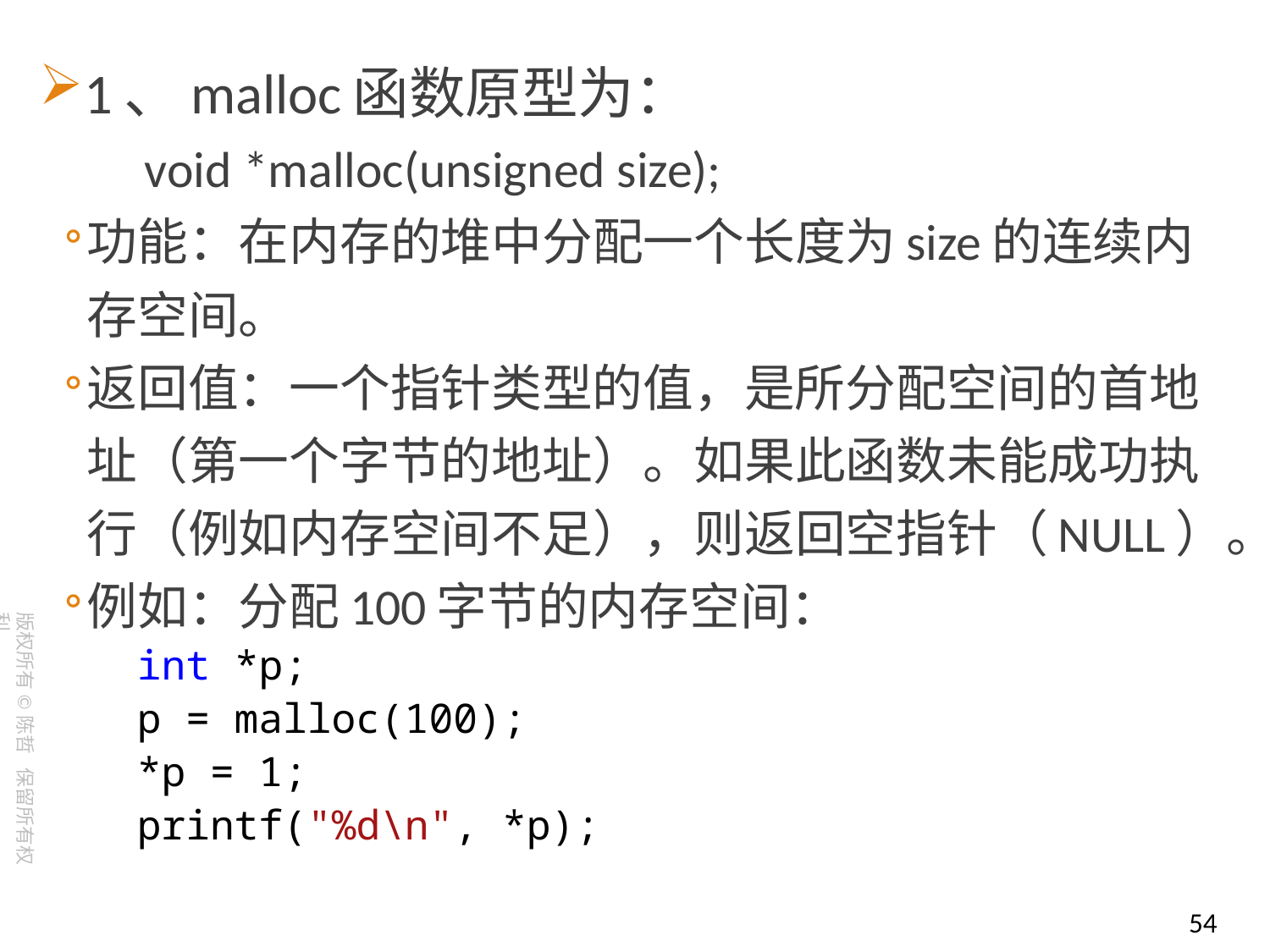

1、malloc函数原型为：
       void *malloc(unsigned size);
功能：在内存的堆中分配一个长度为size的连续内存空间。
返回值：一个指针类型的值，是所分配空间的首地址（第一个字节的地址）。如果此函数未能成功执行（例如内存空间不足），则返回空指针（NULL）。
例如：分配100字节的内存空间：
    int *p;
    p = malloc(100);
    *p = 1;
    printf("%d\n", *p);
54